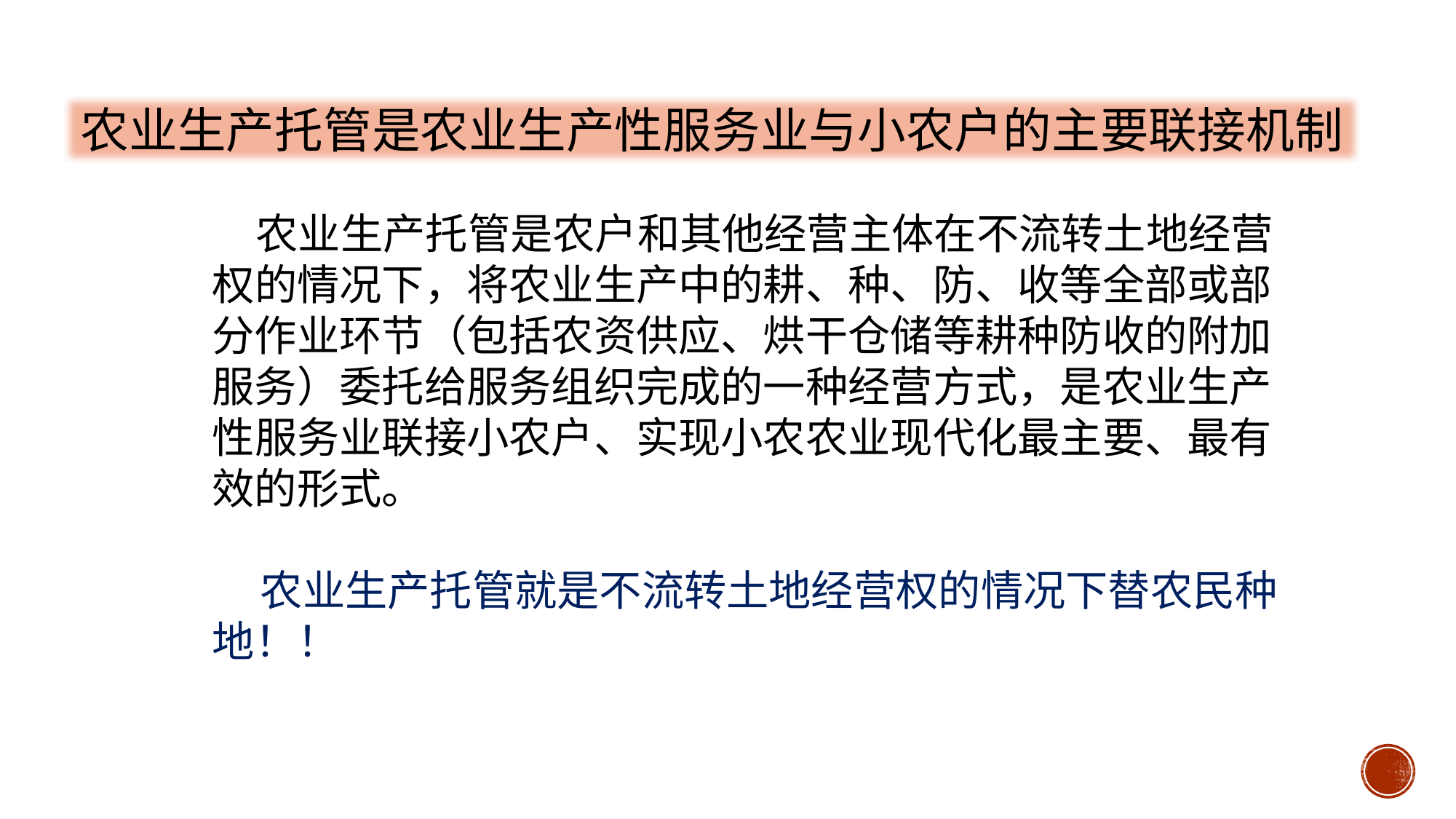

农业生产托管是农业生产性服务业与小农户的主要联接机制
      农业生产托管是农户和其他经营主体在不流转土地经营权的情况下，将农业生产中的耕、种、防、收等全部或部分作业环节（包括农资供应、烘干仓储等耕种防收的附加服务）委托给服务组织完成的一种经营方式，是农业生产性服务业联接小农户、实现小农农业现代化最主要、最有效的形式。

    农业生产托管就是不流转土地经营权的情况下替农民种地！！